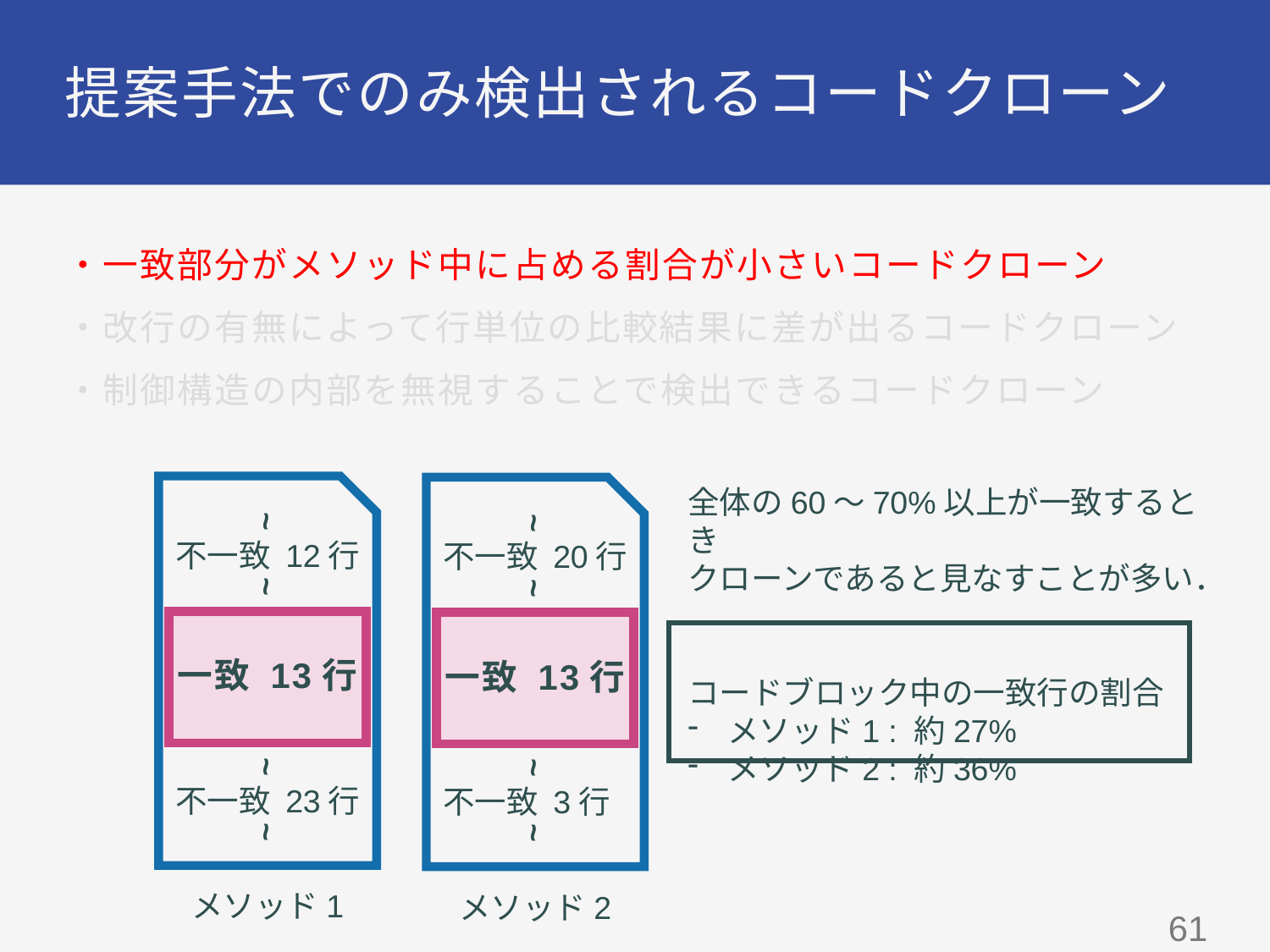

# 提案手法でのみ検出されるコードクローン
・一致部分がメソッド中に占める割合が小さいコードクローン
・改行の有無によって行単位の比較結果に差が出るコードクローン
・制御構造の内部を無視することで検出できるコードクローン

全体の60〜70%以上が一致するとき
クローンであると見なすことが多い．

コードブロック中の一致行の割合
メソッド1 : 約27%
メソッド2 : 約36%

~
~
不一致 12行
不一致 20行
~
~
一致 13行
一致 13行

~
~
不一致 23行
不一致 3行
~
~
メソッド1
メソッド2
61